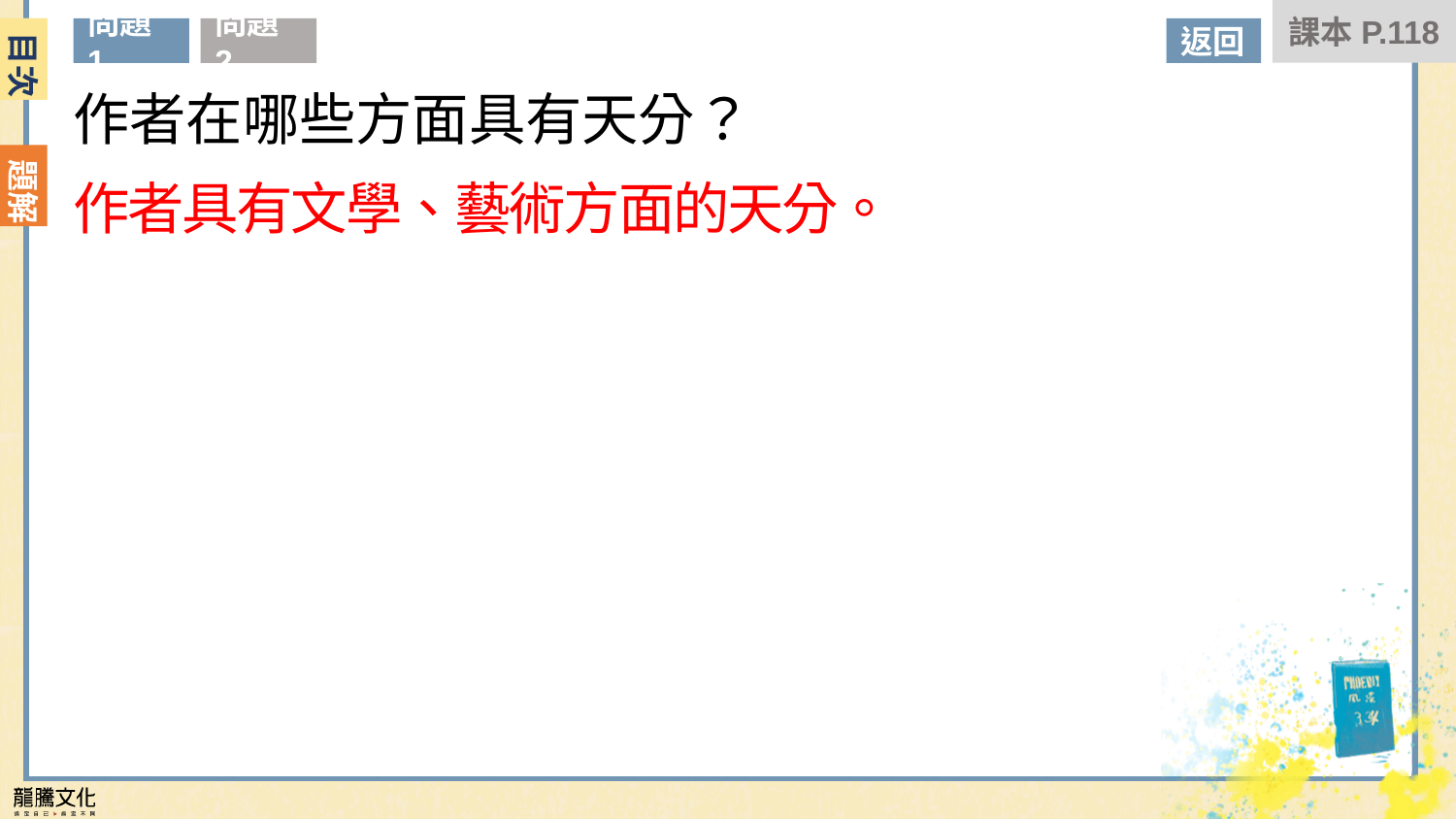

課本P.118
目次
問題1
問題2
返回
作者在哪些方面具有天分？
作者具有文學、藝術方面的天分。